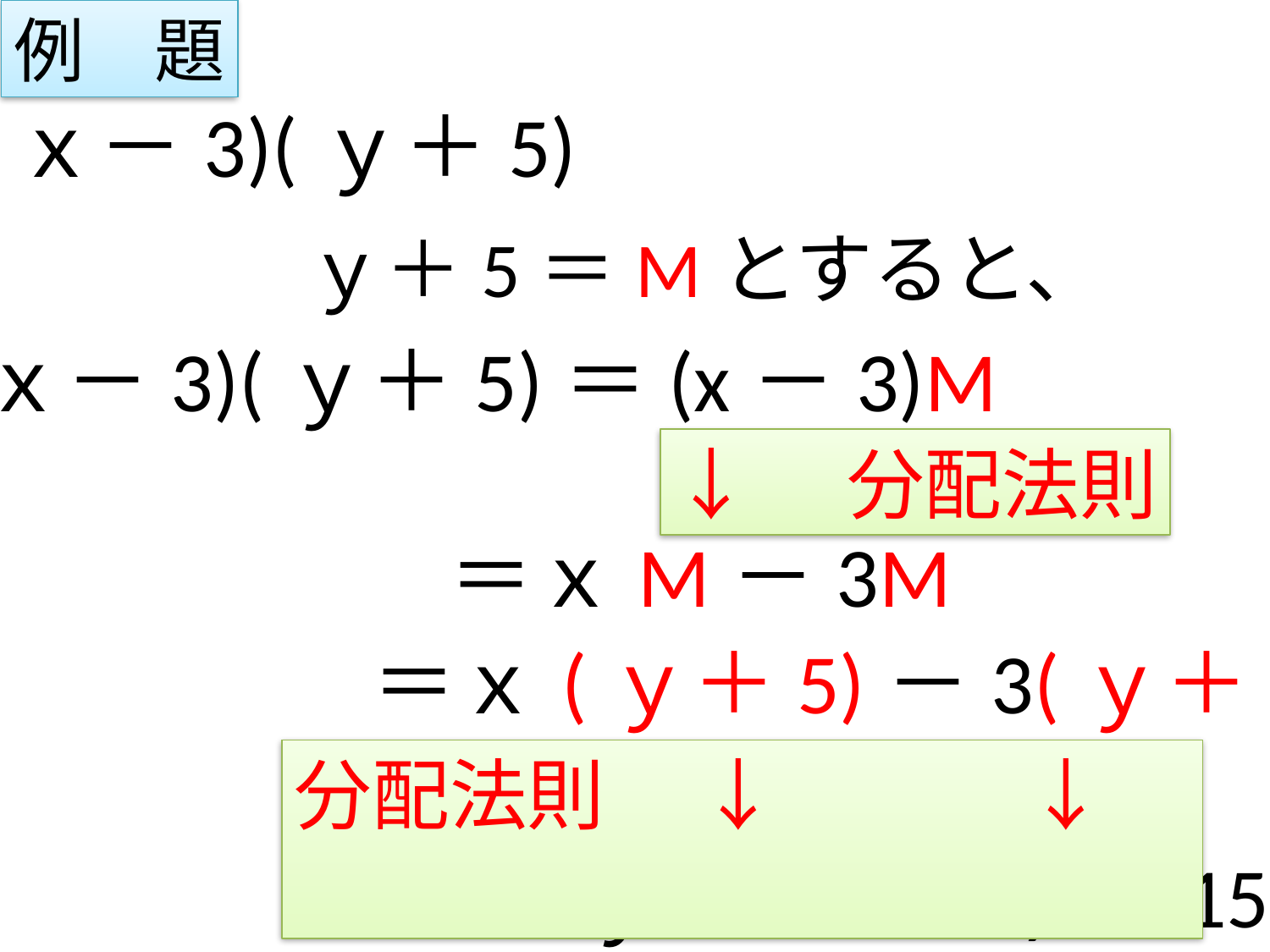

例　題
(ｘ－3)(ｙ＋5)
ｙ＋5＝Mとすると、
(ｘ－3)(ｙ＋5)＝(x－3)M
↓　分配法則
＝ｘM－3M
＝ｘ(ｙ＋5)－3(ｙ＋5)
分配法則　 ↓ 　　　↓
＝ｘｙ＋5x－3y－15